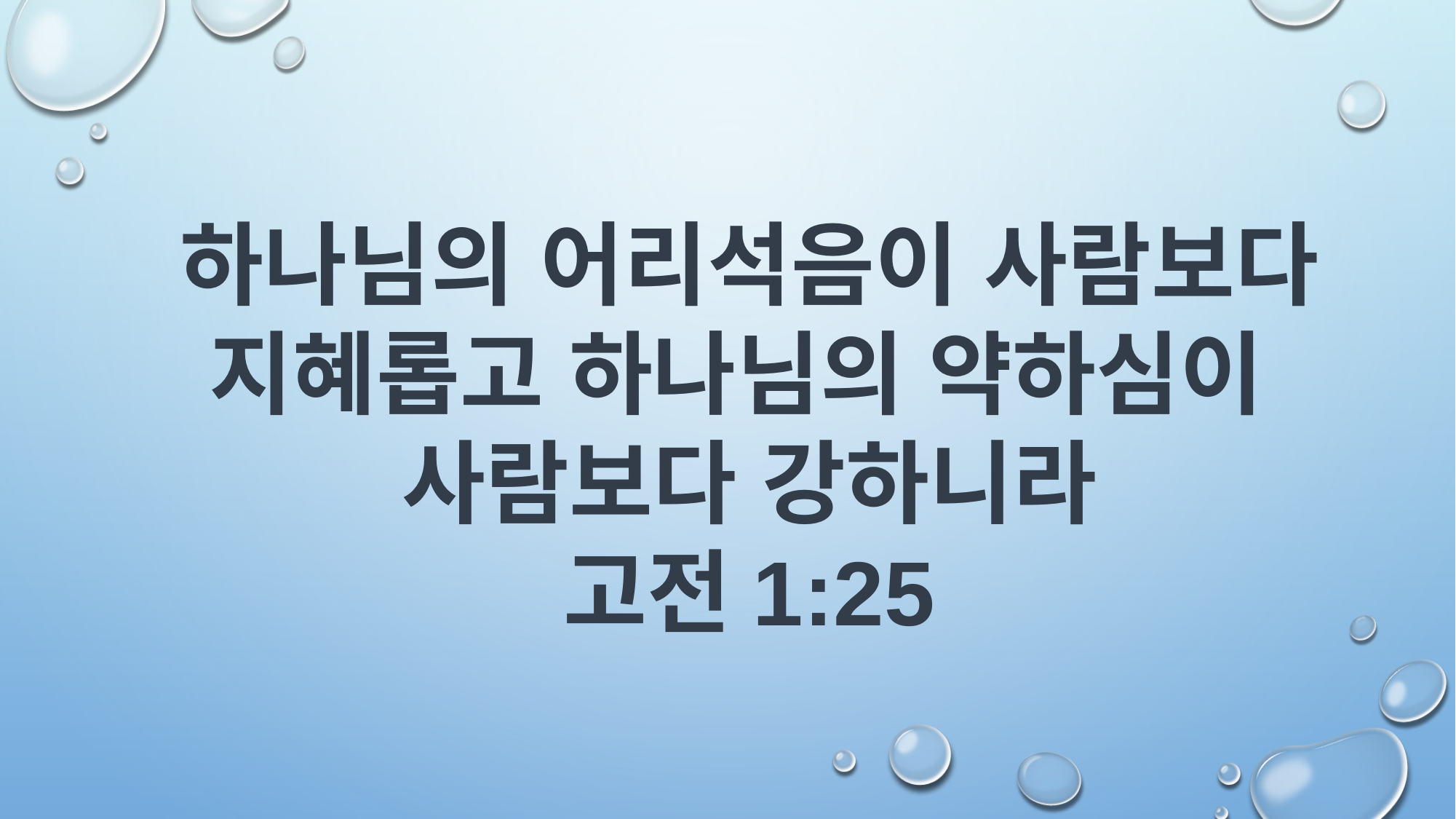

하나님의 어리석음이 사람보다 지혜롭고 하나님의 약하심이
사람보다 강하니라
고전1:25